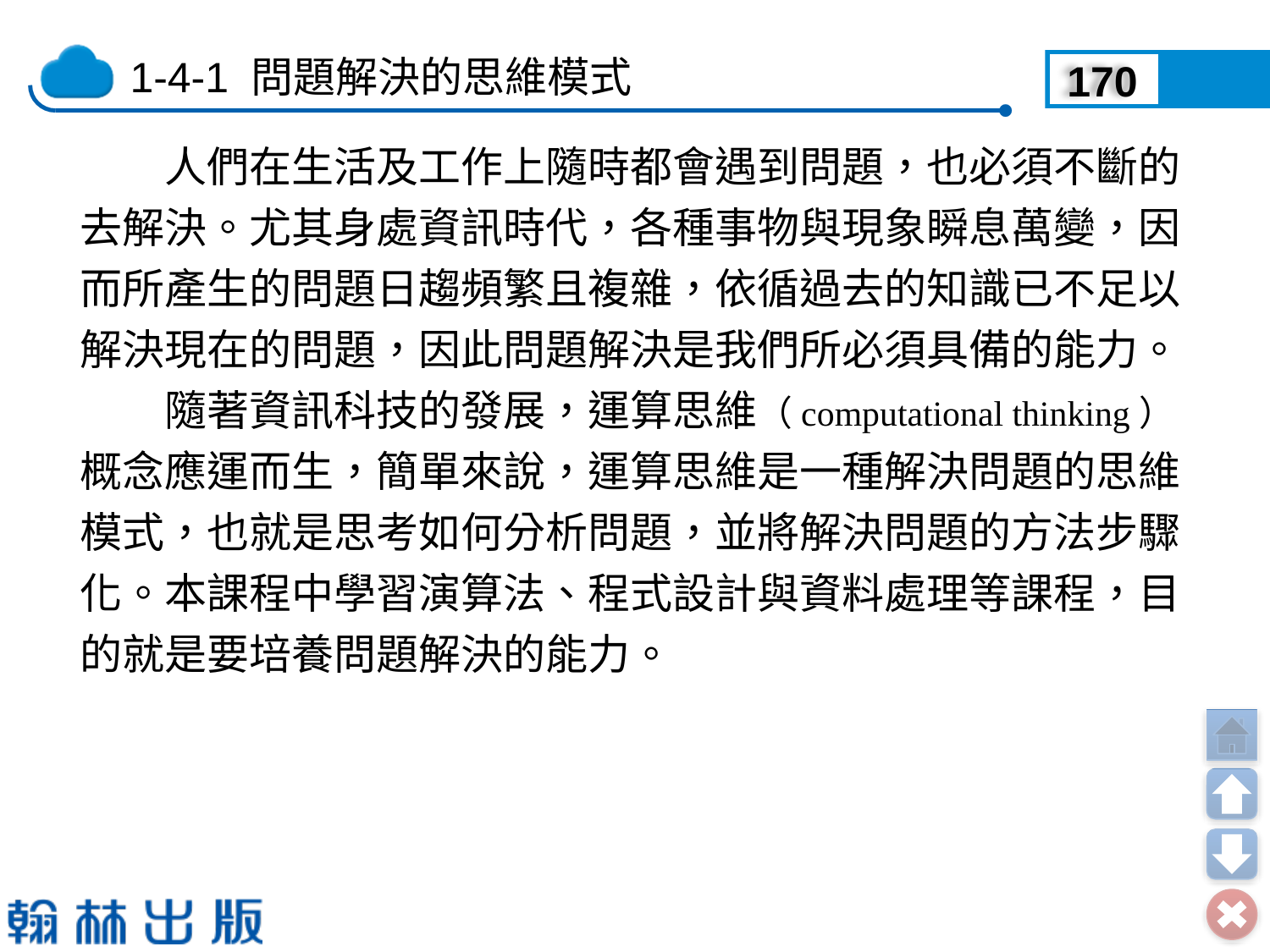

170
　　人們在生活及工作上隨時都會遇到問題，也必須不斷的去解決。尤其身處資訊時代，各種事物與現象瞬息萬變，因而所產生的問題日趨頻繁且複雜，依循過去的知識已不足以解決現在的問題，因此問題解決是我們所必須具備的能力。
　　隨著資訊科技的發展，運算思維（computational thinking）概念應運而生，簡單來說，運算思維是一種解決問題的思維模式，也就是思考如何分析問題，並將解決問題的方法步驟化。本課程中學習演算法、程式設計與資料處理等課程，目的就是要培養問題解決的能力。